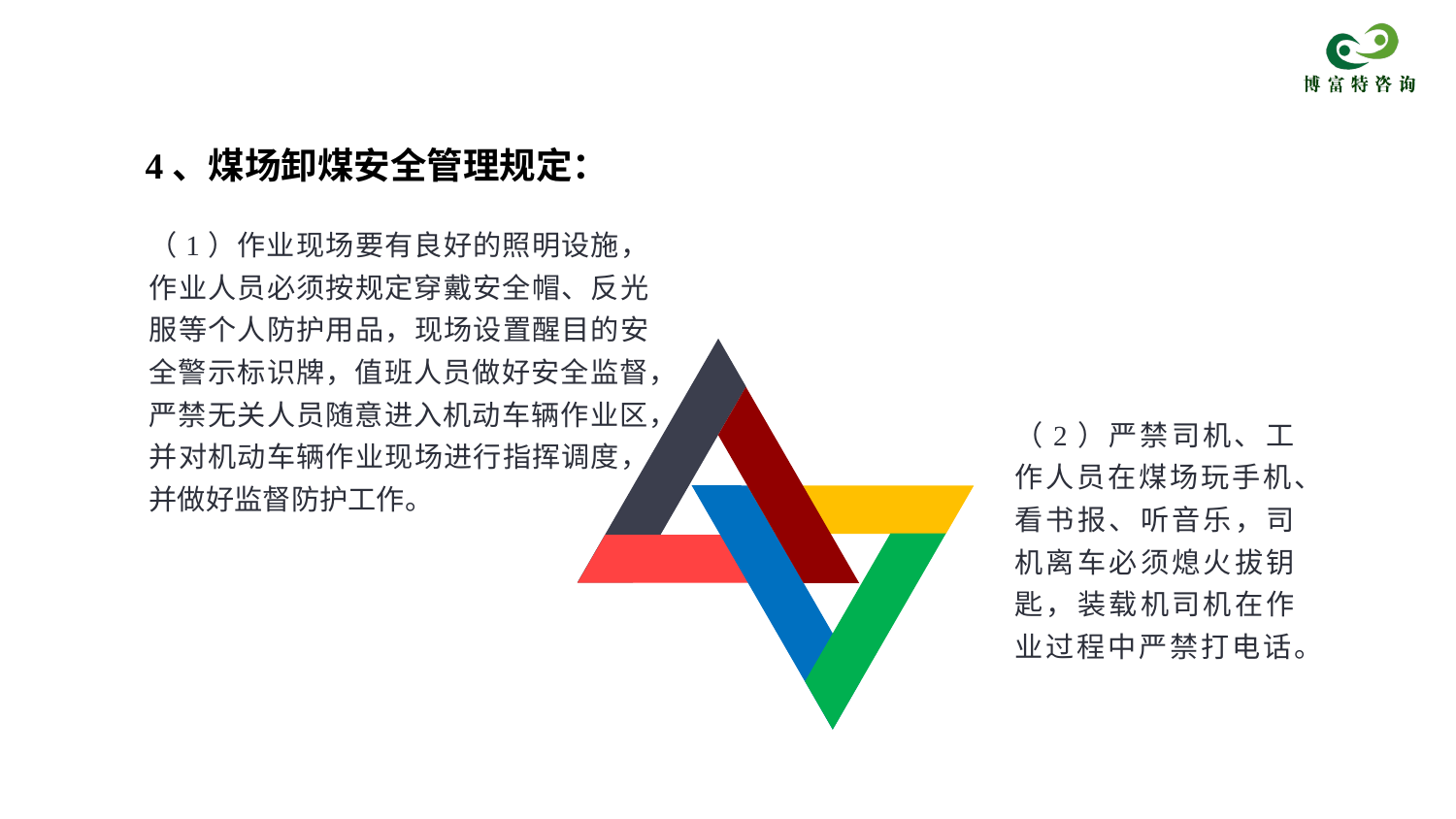

4、煤场卸煤安全管理规定：
（1）作业现场要有良好的照明设施，作业人员必须按规定穿戴安全帽、反光服等个人防护用品，现场设置醒目的安全警示标识牌，值班人员做好安全监督，严禁无关人员随意进入机动车辆作业区，并对机动车辆作业现场进行指挥调度，并做好监督防护工作。

（2）严禁司机、工作人员在煤场玩手机、看书报、听音乐，司机离车必须熄火拔钥匙，装载机司机在作业过程中严禁打电话。